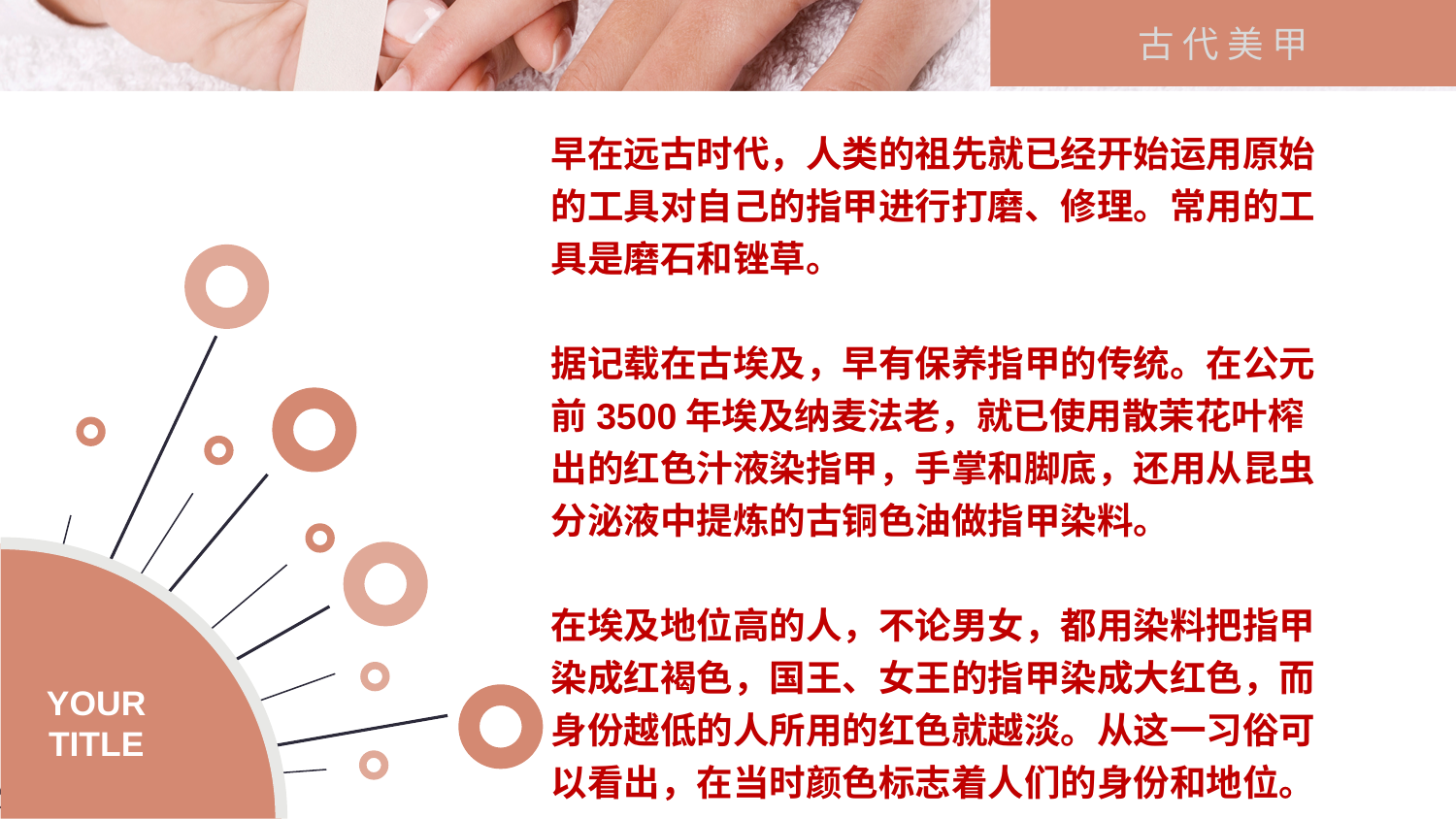

古 代 美 甲
早在远古时代，人类的祖先就已经开始运用原始的工具对自己的指甲进行打磨、修理。常用的工具是磨石和锉草。

据记载在古埃及，早有保养指甲的传统。在公元前3500年埃及纳麦法老，就已使用散茉花叶榨出的红色汁液染指甲，手掌和脚底，还用从昆虫分泌液中提炼的古铜色油做指甲染料。

在埃及地位高的人，不论男女，都用染料把指甲染成红褐色，国王、女王的指甲染成大红色，而身份越低的人所用的红色就越淡。从这一习俗可以看出，在当时颜色标志着人们的身份和地位。

YOUR TITLE